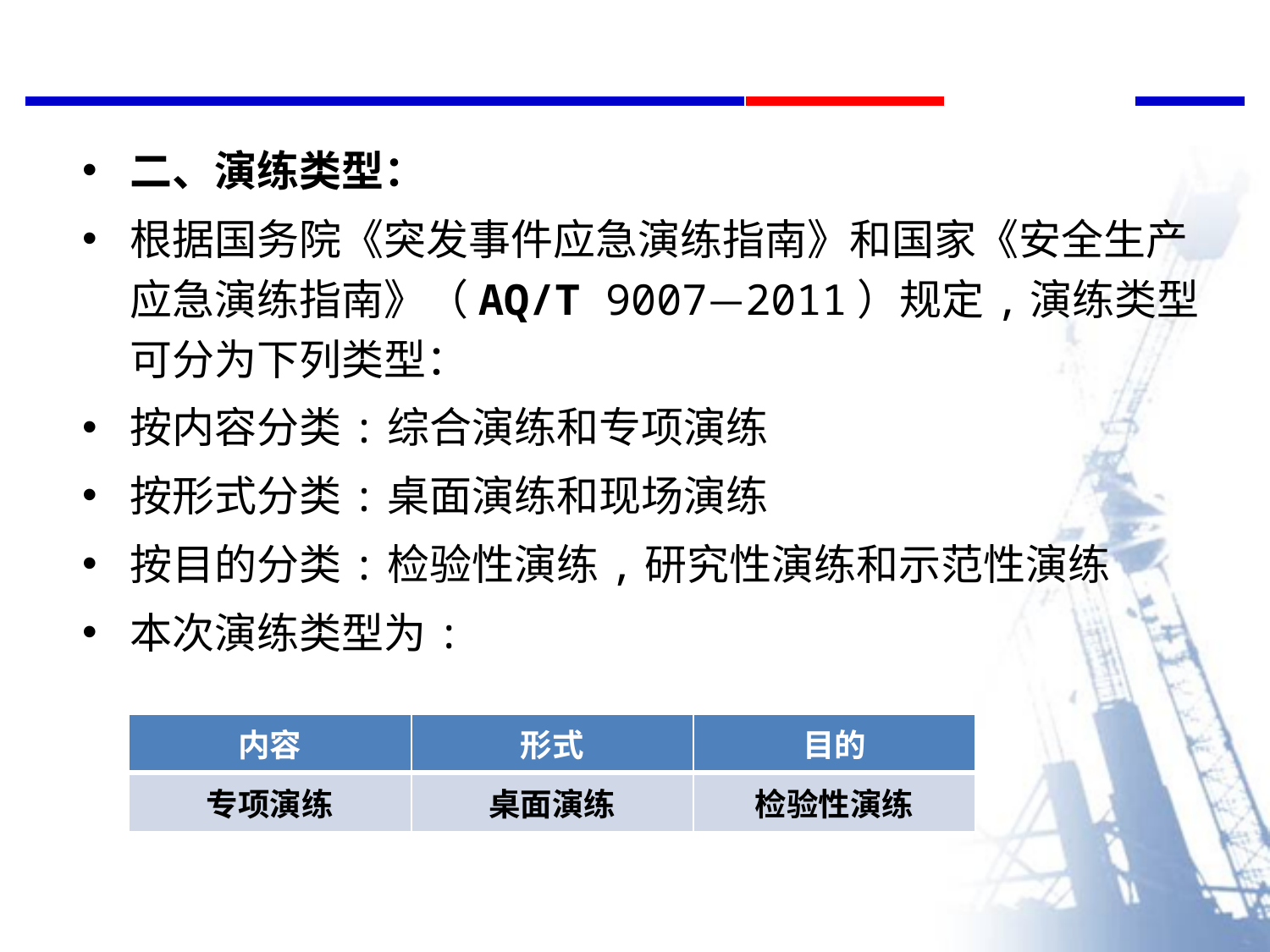

二、演练类型：
根据国务院《突发事件应急演练指南》和国家《安全生产应急演练指南》（AQ/T 9007—2011）规定,演练类型可分为下列类型：
按内容分类:综合演练和专项演练
按形式分类:桌面演练和现场演练
按目的分类:检验性演练,研究性演练和示范性演练
本次演练类型为:
| 内容 | 形式 | 目的 |
| --- | --- | --- |
| 专项演练 | 桌面演练 | 检验性演练 |